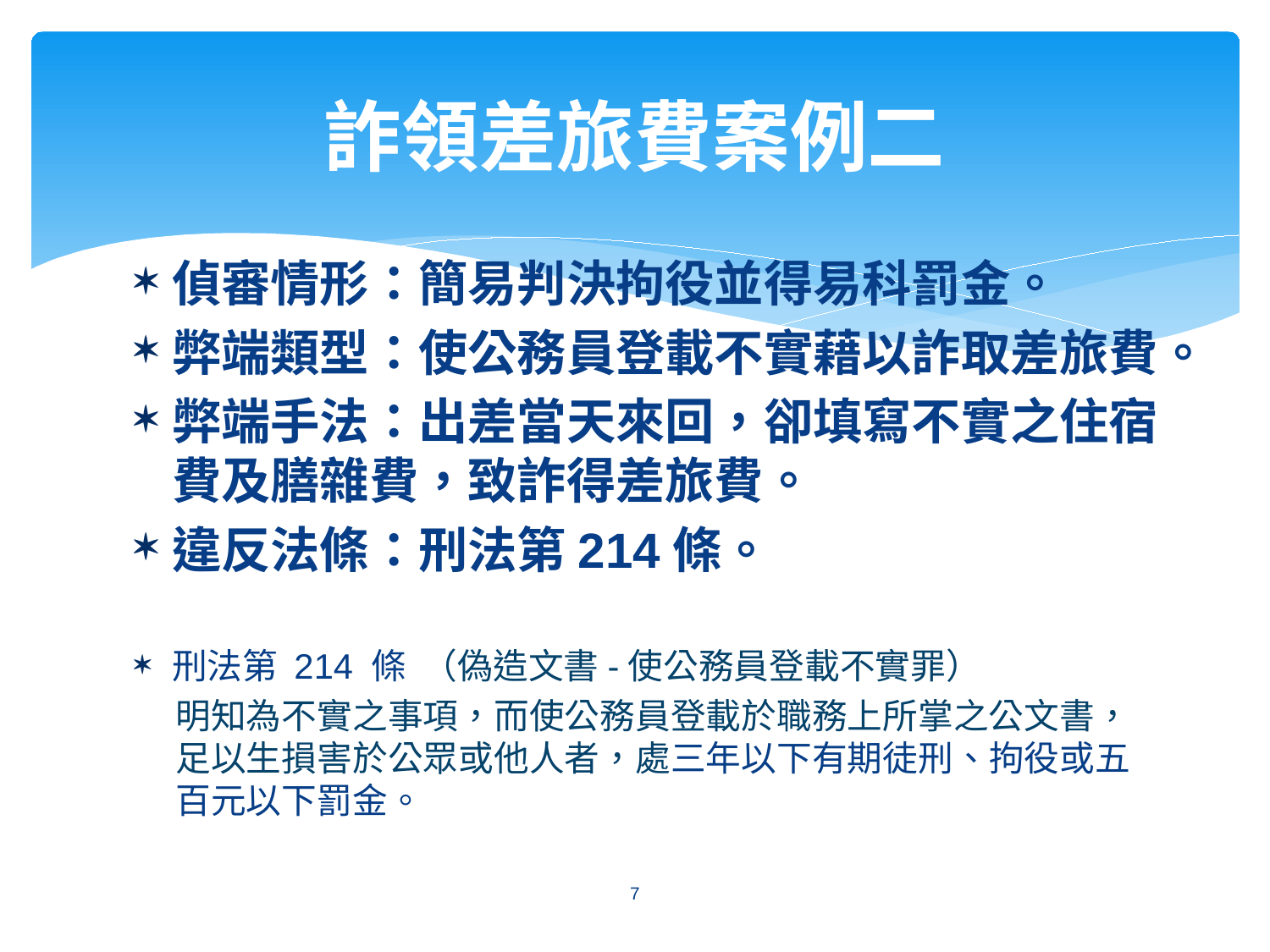

# 詐領差旅費案例二
偵審情形：簡易判決拘役並得易科罰金。
弊端類型：使公務員登載不實藉以詐取差旅費。
弊端手法：出差當天來回，卻填寫不實之住宿費及膳雜費，致詐得差旅費。
違反法條：刑法第214條。

刑法第 214 條  （偽造文書-使公務員登載不實罪）
明知為不實之事項，而使公務員登載於職務上所掌之公文書，足以生損害於公眾或他人者，處三年以下有期徒刑、拘役或五百元以下罰金。

7